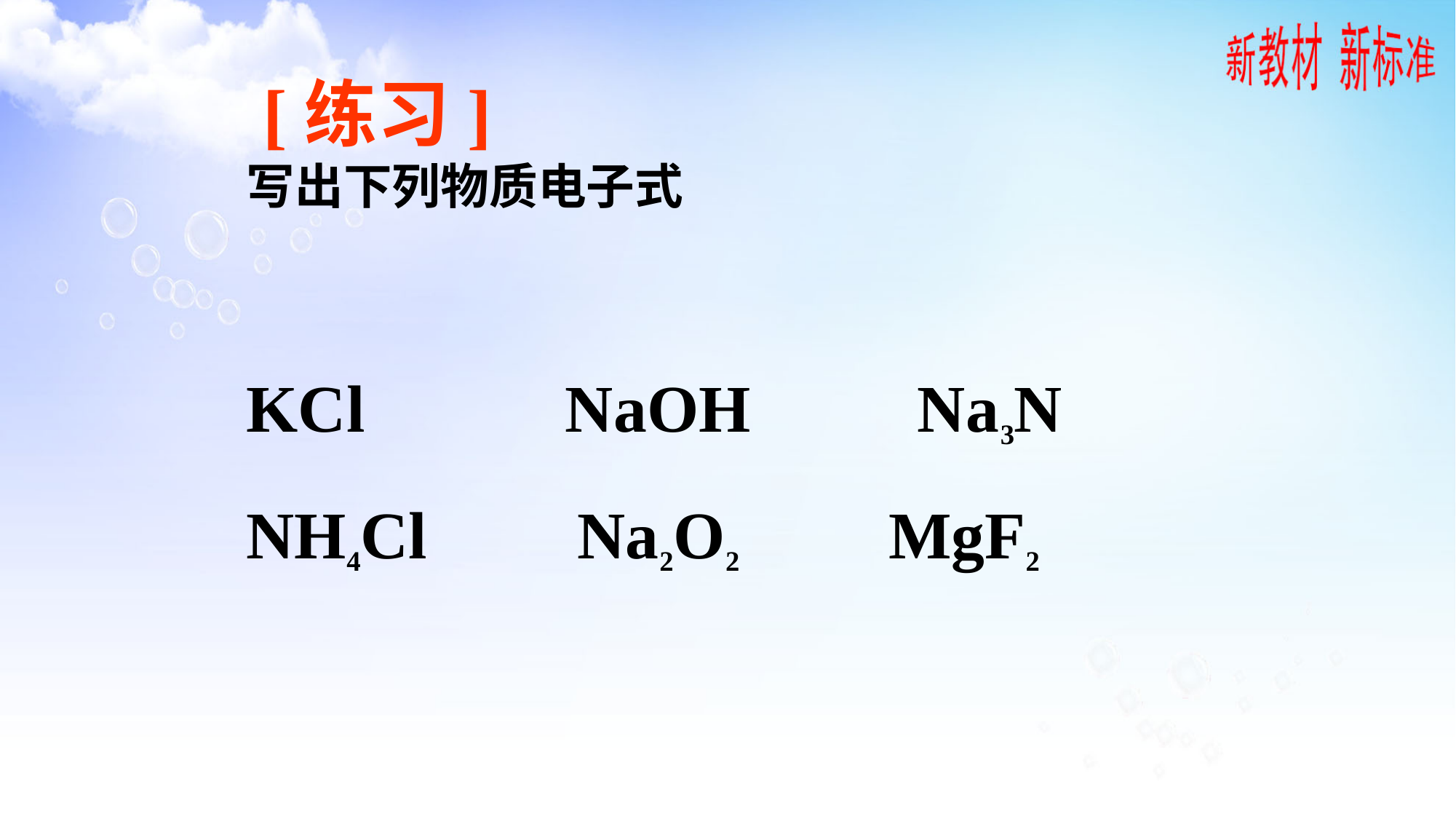

[练习]
写出下列物质电子式
KCl            NaOH          Na3N                 NH4Cl         Na2O2                     MgF2